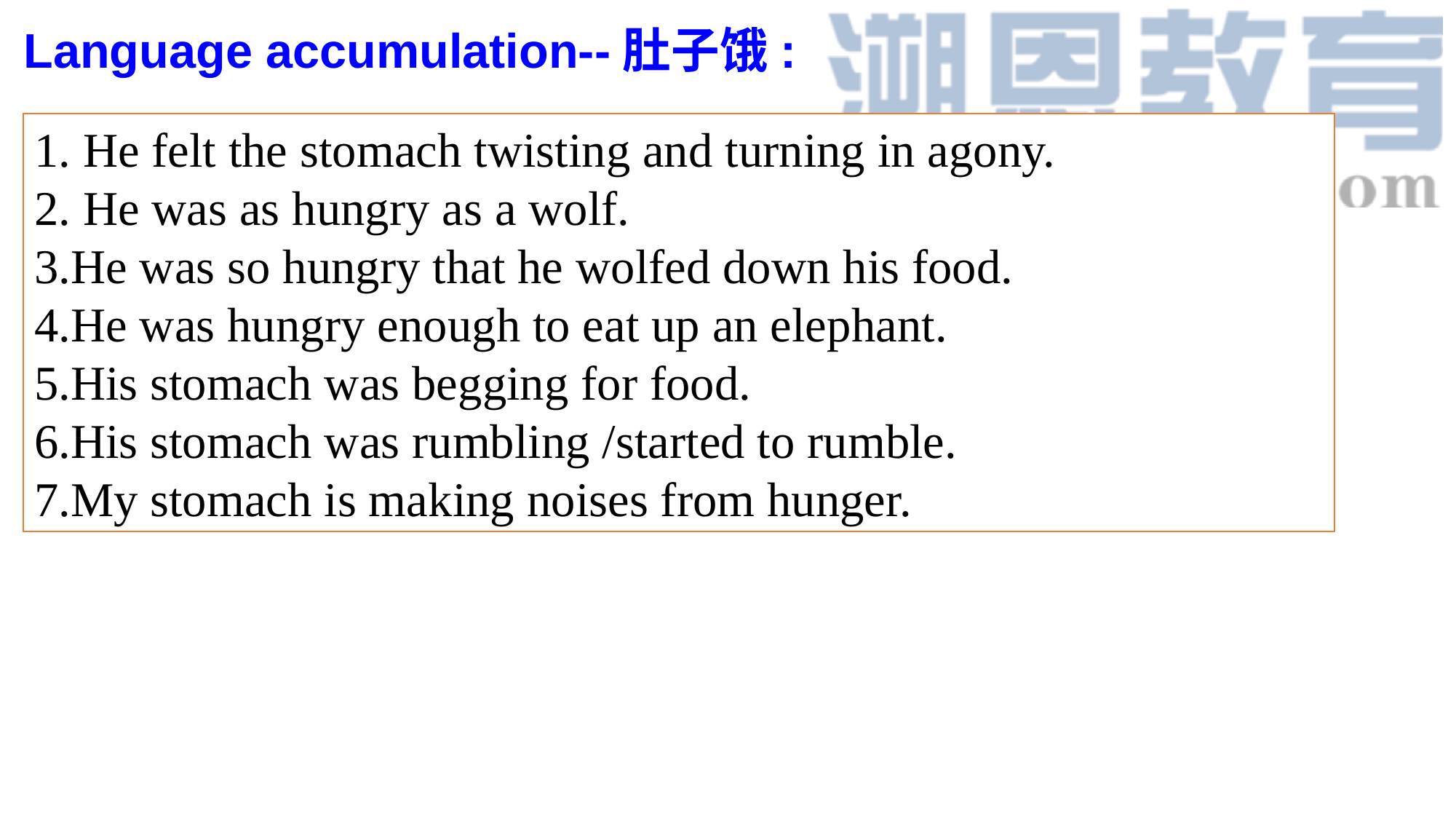

Language accumulation--肚子饿:
1. He felt the stomach twisting and turning in agony.
2. He was as hungry as a wolf.
3.He was so hungry that he wolfed down his food.
4.He was hungry enough to eat up an elephant.
5.His stomach was begging for food.
6.His stomach was rumbling /started to rumble.
7.My stomach is making noises from hunger.